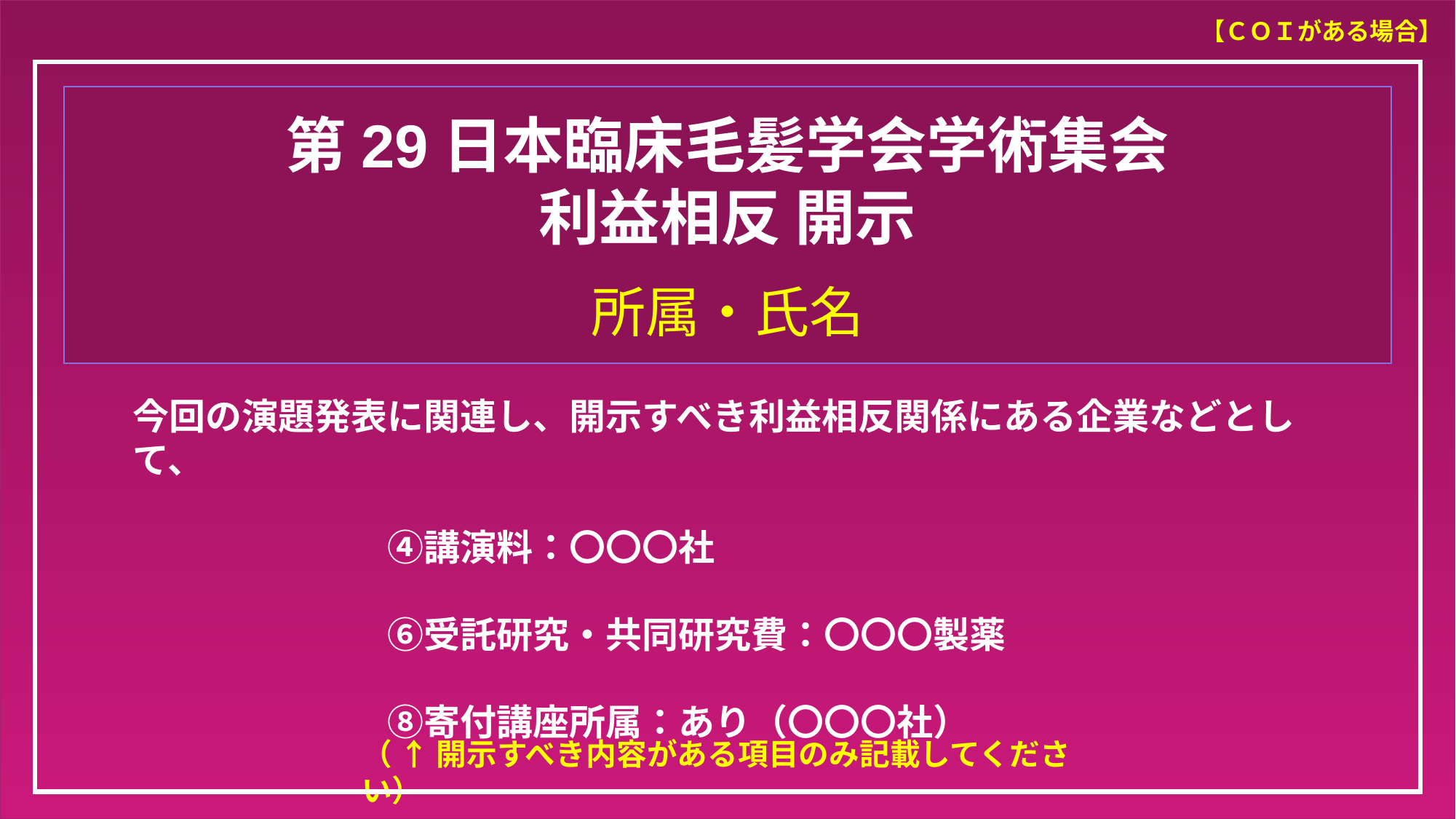

【ＣＯＩがある場合】

第29日本臨床毛髪学会学術集会
利益相反 開示

所属・氏名
今回の演題発表に関連し、開示すべき利益相反関係にある企業などとして、

　　　　　　　④講演料：〇〇〇社

　　　　　　　⑥受託研究・共同研究費：〇〇〇製薬

　　　　　　　⑧寄付講座所属：あり（〇〇〇社）
（ ↑ 開示すべき内容がある項目のみ記載してください）